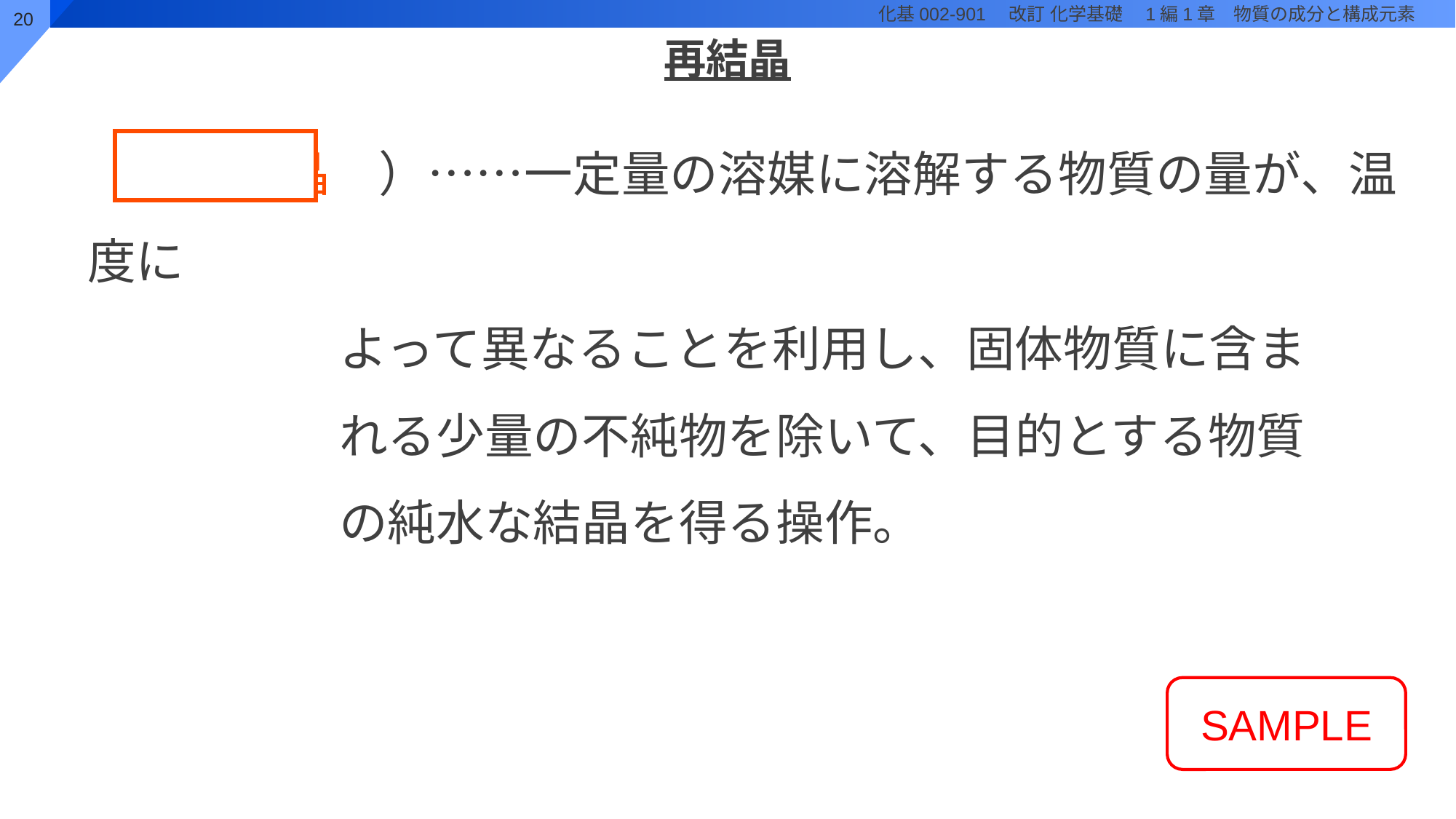

# 再結晶
（　再結晶　）……一定量の溶媒に溶解する物質の量が、温度に
                      よって異なることを利用し、固体物質に含ま
                      れる少量の不純物を除いて、目的とする物質
                      の純水な結晶を得る操作。

SAMPLE